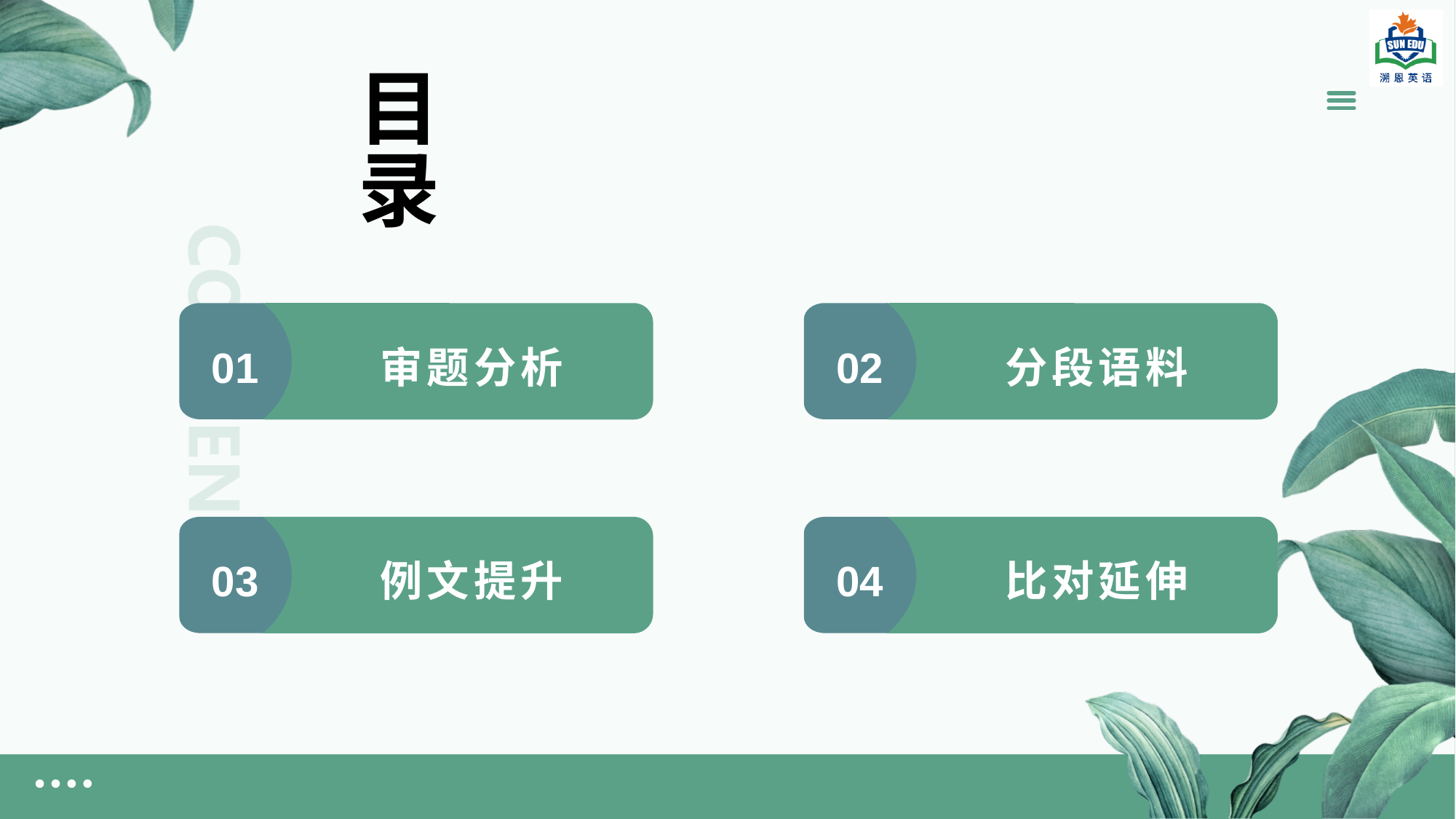

# 目录

01
审题分析
02
分段语料

03
例文提升
04
比对延伸